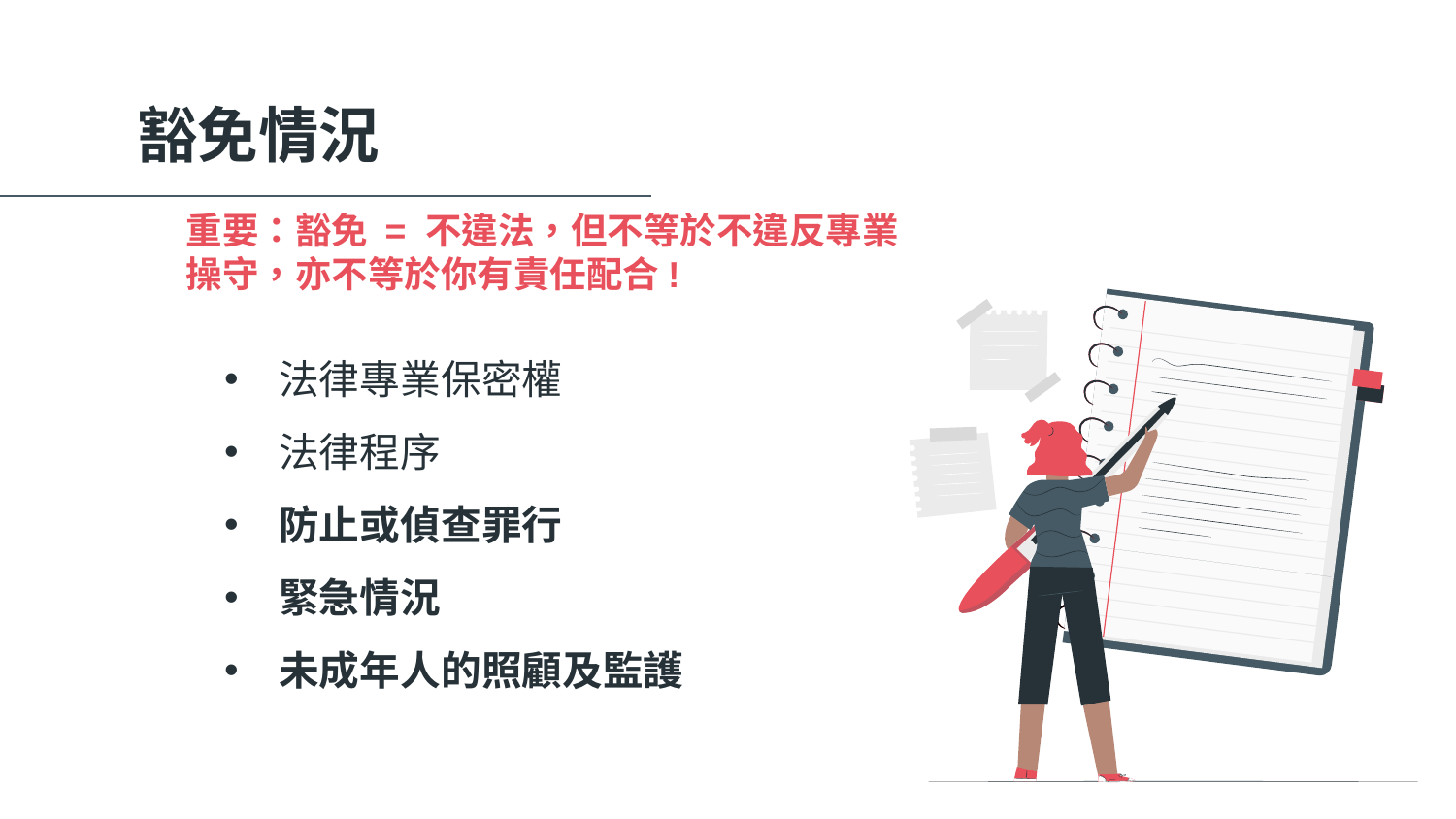

豁免情況
# 重要：豁免 = 不違法，但不等於不違反專業操守，亦不等於你有責任配合!

法律專業保密權
法律程序
防⽌或偵查罪⾏
緊急情況
未成年⼈的照顧及監護